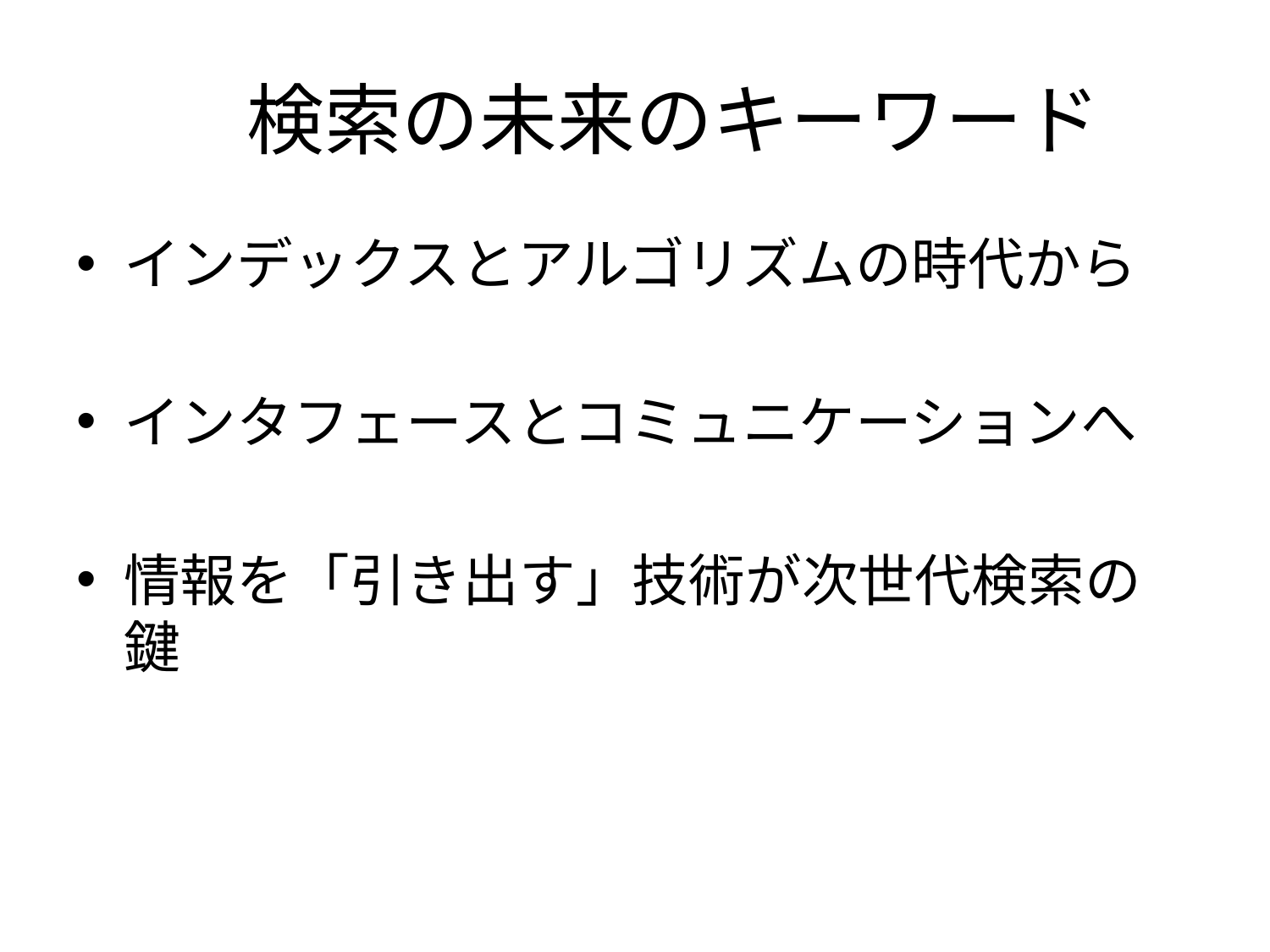

# 検索の未来のキーワード
インデックスとアルゴリズムの時代から

インタフェースとコミュニケーションへ

情報を「引き出す」技術が次世代検索の鍵